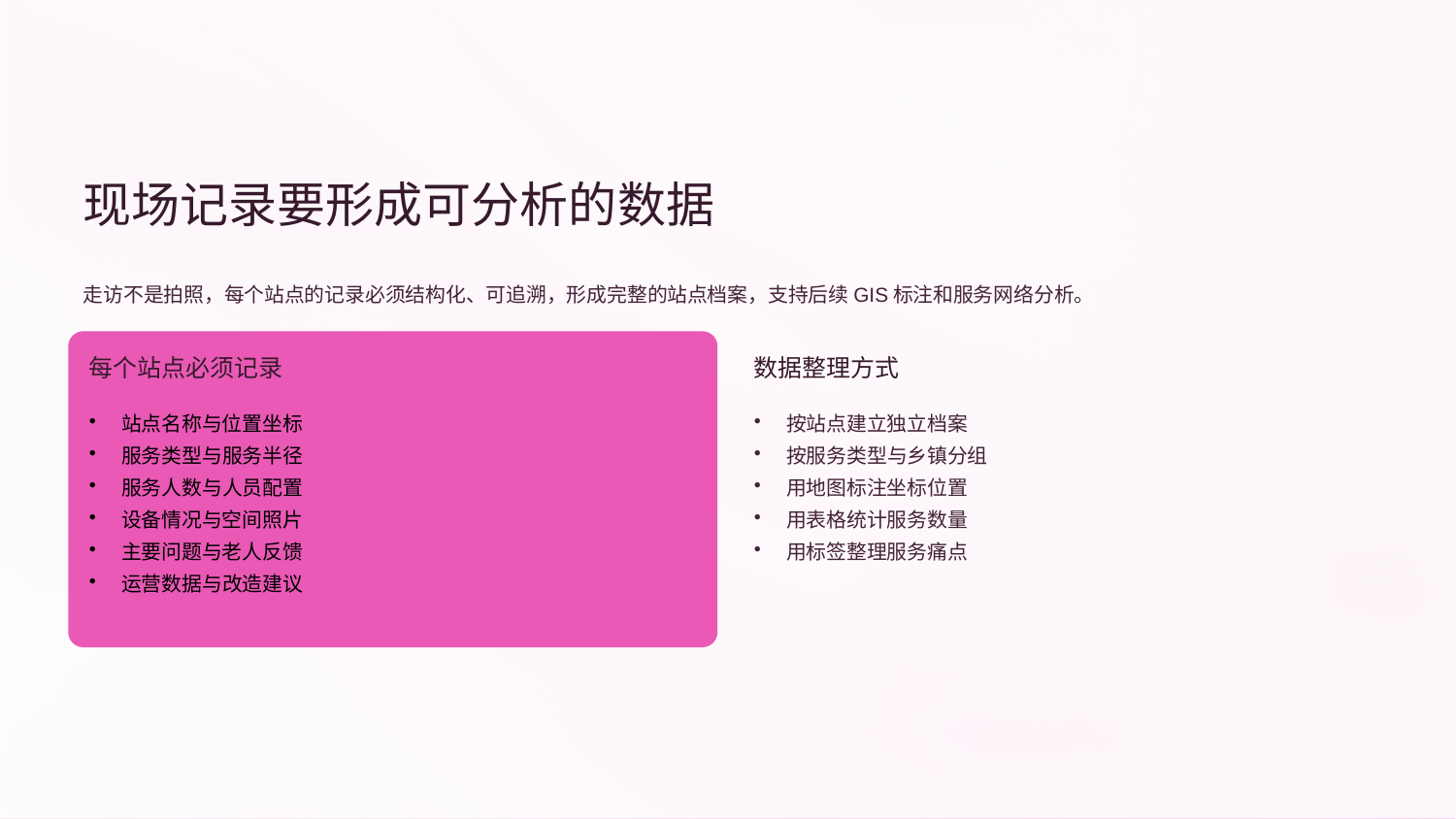

现场记录要形成可分析的数据
走访不是拍照，每个站点的记录必须结构化、可追溯，形成完整的站点档案，支持后续GIS标注和服务网络分析。

每个站点必须记录
数据整理方式
站点名称与位置坐标
服务类型与服务半径
服务人数与人员配置
设备情况与空间照片
主要问题与老人反馈
运营数据与改造建议
按站点建立独立档案
按服务类型与乡镇分组
用地图标注坐标位置
用表格统计服务数量
用标签整理服务痛点